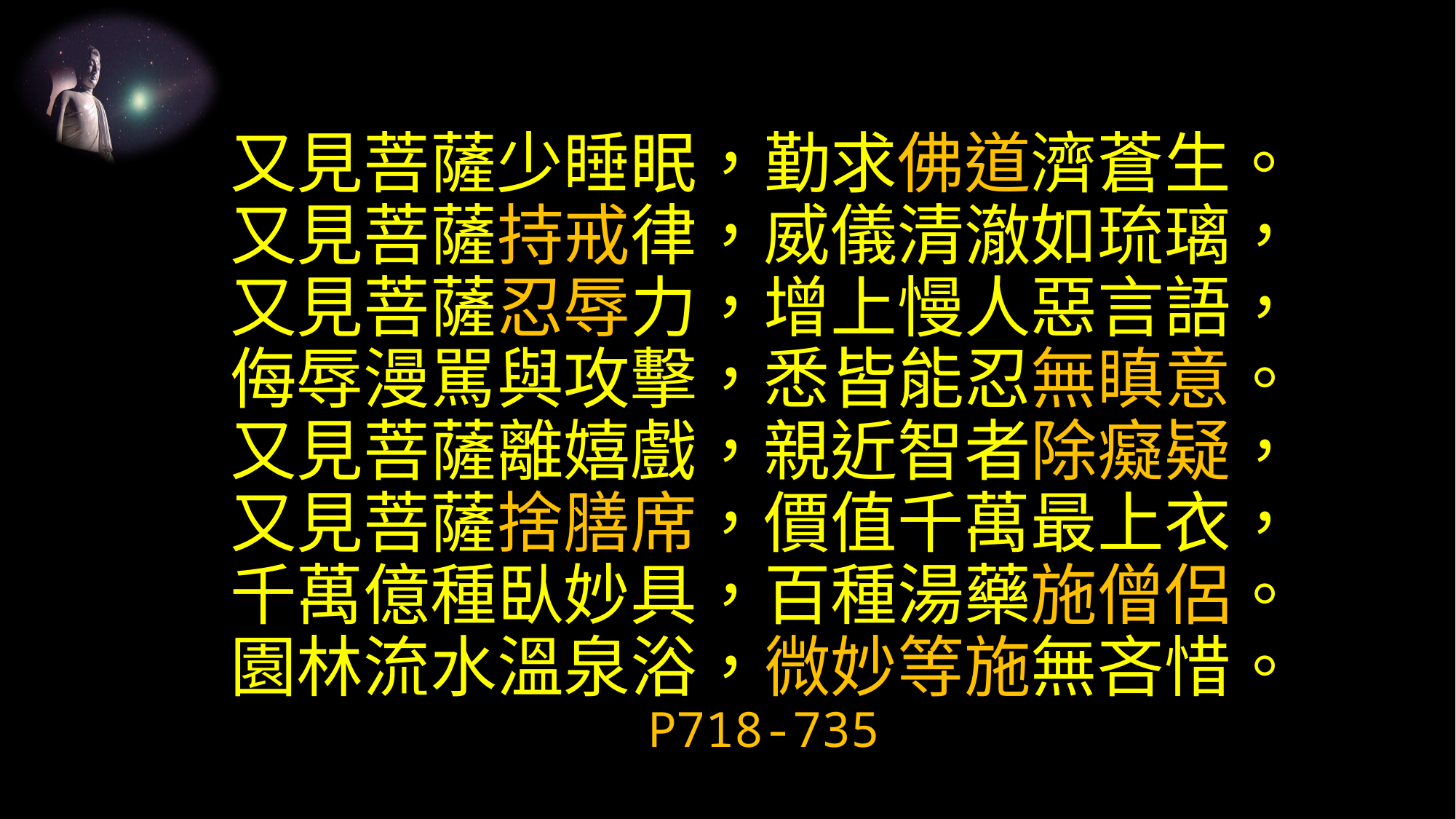

# 又見菩薩少睡眠，勤求佛道濟蒼生。 又見菩薩持戒律，威儀清澈如琉璃， 又見菩薩忍辱力，增上慢人惡言語， 侮辱漫駡與攻擊，悉皆能忍無瞋意。 又見菩薩離嬉戲，親近智者除癡疑， 又見菩薩捨膳席，價值千萬最上衣， 千萬億種臥妙具，百種湯藥施僧侶。 園林流水溫泉浴，微妙等施無吝惜。 P718-735